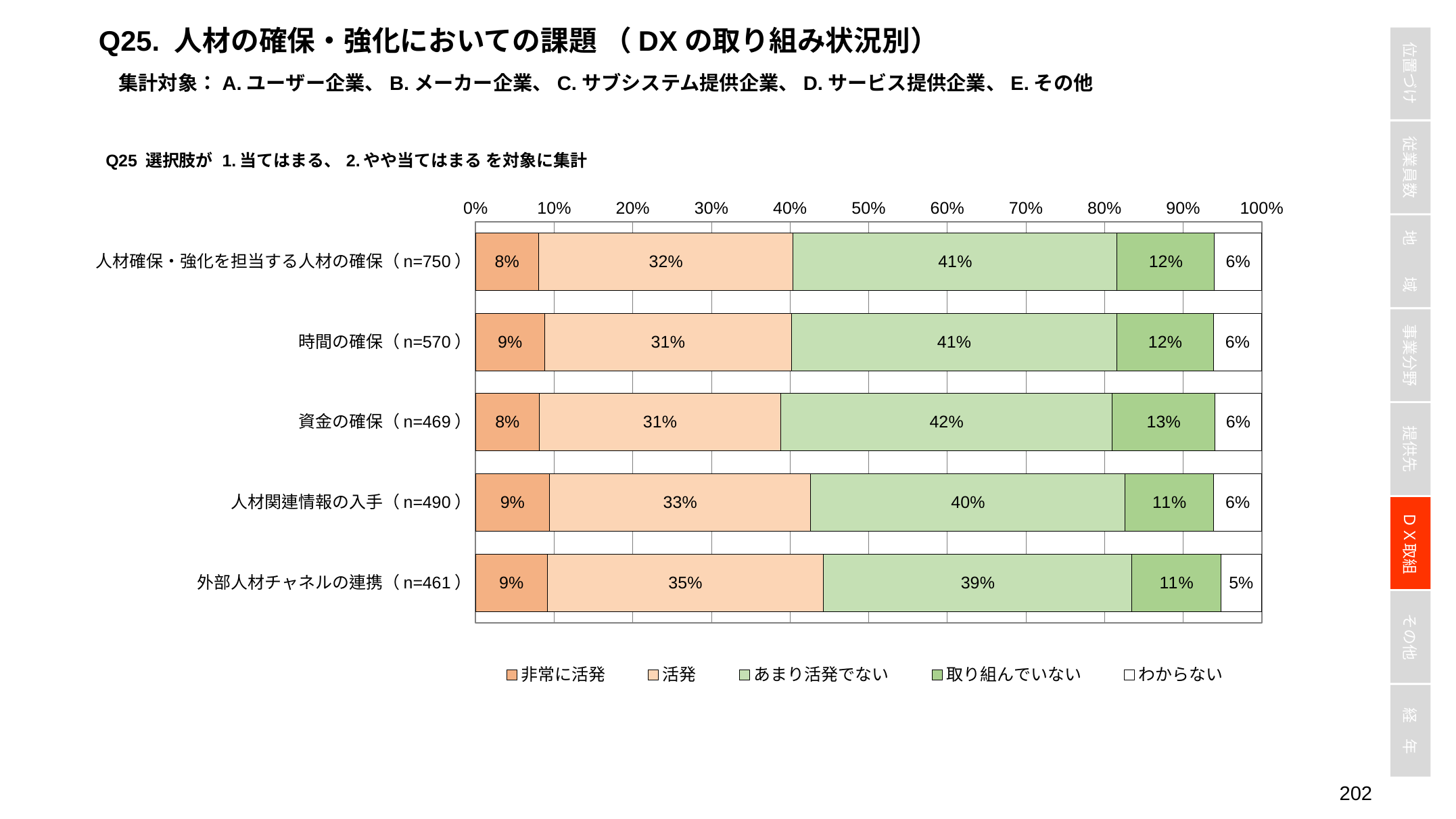

Q25. 人材の確保・強化においての課題 （DXの取り組み状況別）
集計対象：A.ユーザー企業、B.メーカー企業、C.サブシステム提供企業、D.サービス提供企業、E.その他

### Chart

| Category | 非常に活発 | 活発 | あまり活発でない | 取り組んでいない | わからない |
|---|---|---|---|---|---|
| 人材確保・強化を担当する人材の確保（n=750） | 0.08 | 0.324 | 0.412 | 0.124 | 0.06 |
| 時間の確保（n=570） | 0.08771929824561403 | 0.3140350877192982 | 0.41403508771929826 | 0.12280701754385964 | 0.06140350877192982 |
| 資金の確保（n=469） | 0.08102345415778252 | 0.3070362473347548 | 0.42217484008528783 | 0.1300639658848614 | 0.05970149253731343 |
| 人材関連情報の入手（n=490） | 0.09387755102040816 | 0.3326530612244898 | 0.4 | 0.11224489795918367 | 0.061224489795918366 |
| 外部人材チャネルの連携（n=461） | 0.0911062906724512 | 0.351409978308026 | 0.3926247288503254 | 0.11279826464208242 | 0.052060737527114966 |
202